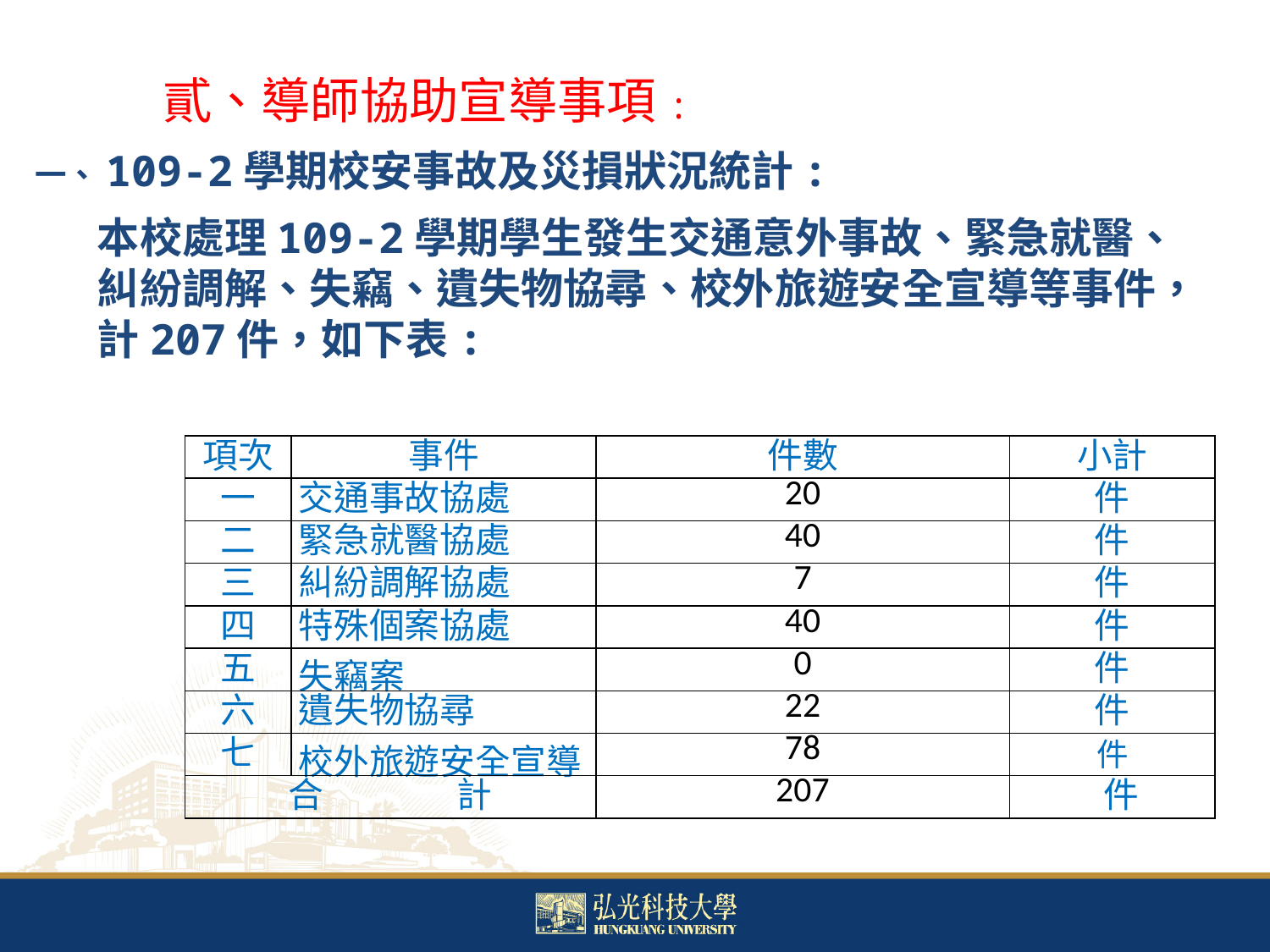

貳、導師協助宣導事項:
一、109-2學期校安事故及災損狀況統計:
本校處理109-2學期學生發生交通意外事故、緊急就醫、糾紛調解、失竊、遺失物協尋、校外旅遊安全宣導等事件，計207件，如下表:
| 項次 | 事件 | 件數 | 小計 |
| --- | --- | --- | --- |
| 一 | 交通事故協處 | 20 | 件 |
| 二 | 緊急就醫協處 | 40 | 件 |
| 三 | 糾紛調解協處 | 7 | 件 |
| 四 | 特殊個案協處 | 40 | 件 |
| 五 | 失竊案 | 0 | 件 |
| 六 | 遺失物協尋 | 22 | 件 |
| 七 | 校外旅遊安全宣導 | 78 | 件 |
| 合 計 |  | 207 | 件 |